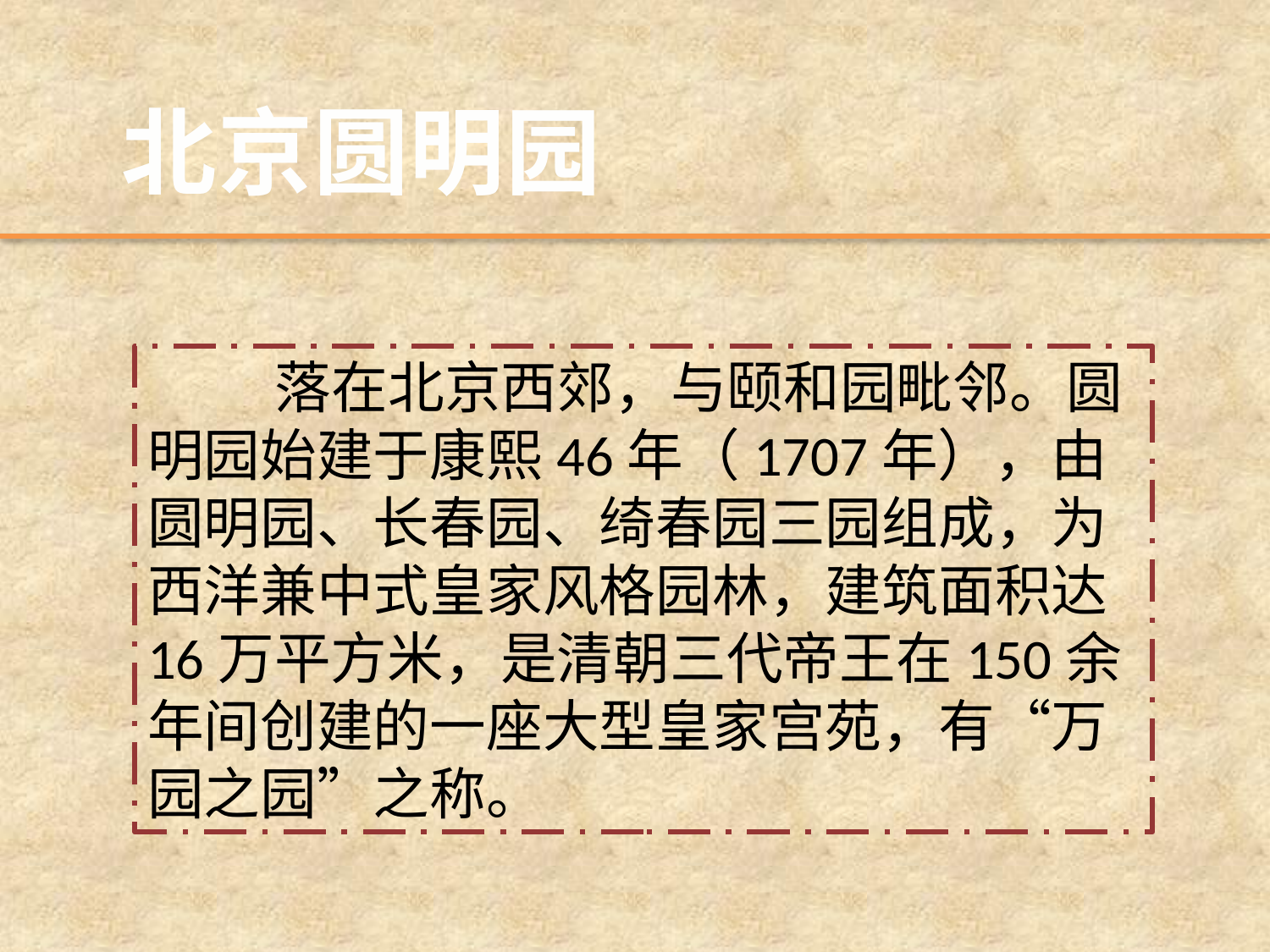

北京圆明园
         落在北京西郊，与颐和园毗邻。圆明园始建于康熙46年（1707年），由圆明园、长春园、绮春园三园组成，为西洋兼中式皇家风格园林，建筑面积达16万平方米，是清朝三代帝王在150余年间创建的一座大型皇家宫苑，有“万园之园”之称。